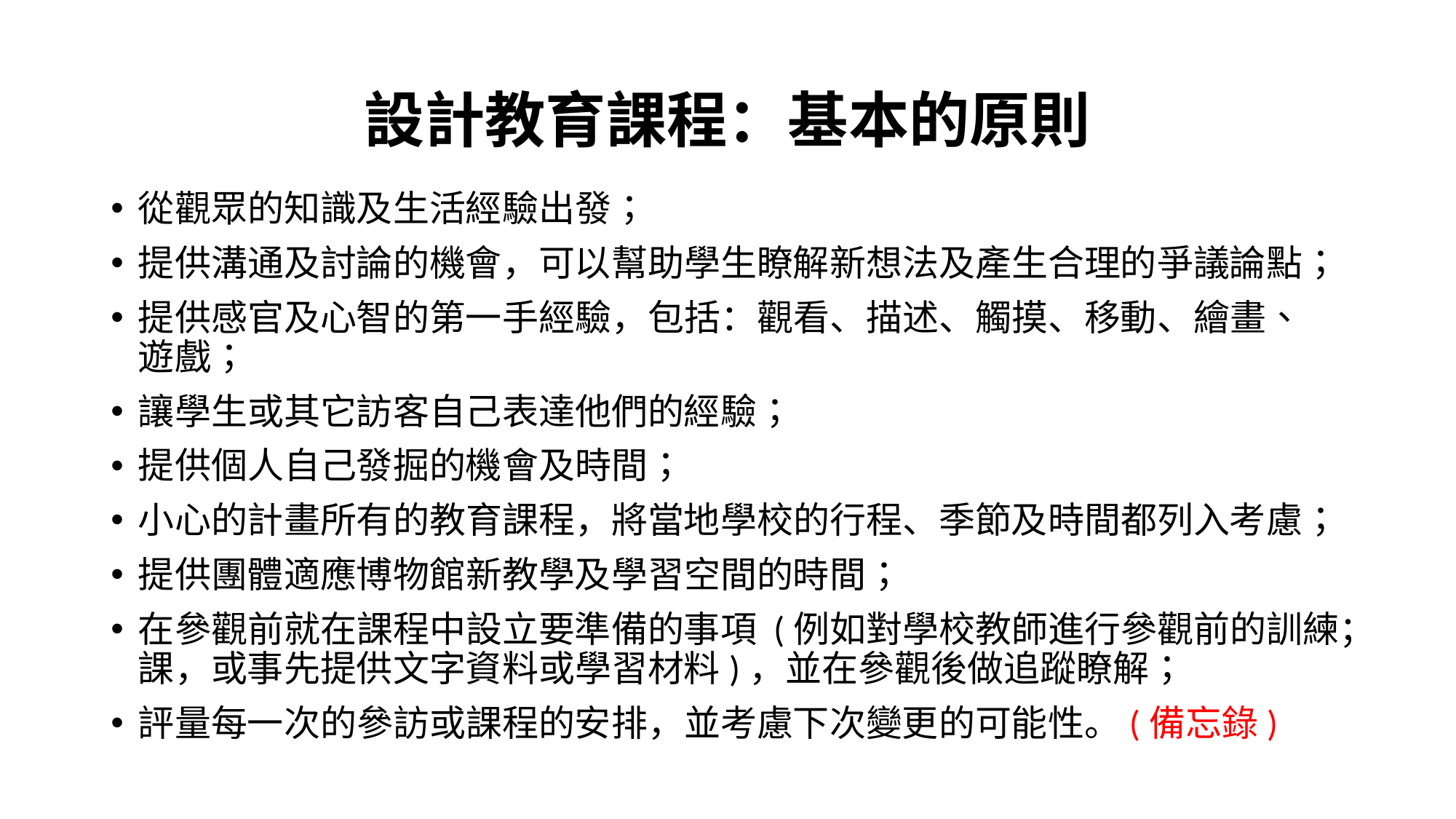

# 設計教育課程：基本的原則
從觀眾的知識及生活經驗出發；
提供溝通及討論的機會，可以幫助學生瞭解新想法及產生合理的爭議論點；
提供感官及心智的第一手經驗，包括：觀看、描述、觸摸、移動、繪畫、  遊戲；
讓學生或其它訪客自己表達他們的經驗；
提供個人自己發掘的機會及時間；
小心的計畫所有的教育課程，將當地學校的行程、季節及時間都列入考慮；
提供團體適應博物館新教學及學習空間的時間；
在參觀前就在課程中設立要準備的事項 (例如對學校教師進行參觀前的訓練；課，或事先提供文字資料或學習材料)，並在參觀後做追蹤瞭解；
評量每一次的參訪或課程的安排，並考慮下次變更的可能性。(備忘錄)